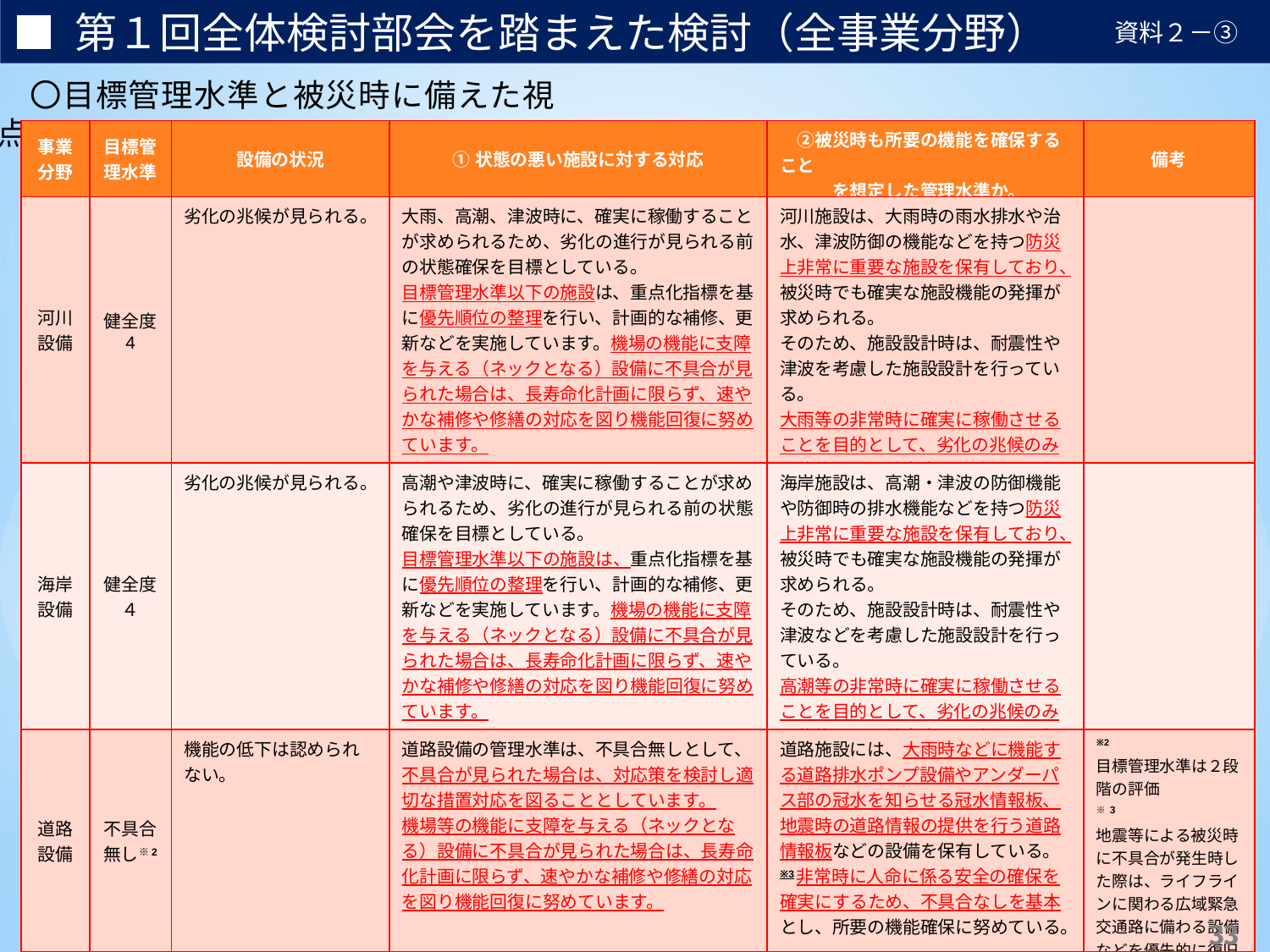

■ 第１回全体検討部会を踏まえた検討（全事業分野）
資料２－③

　〇目標管理水準と被災時に備えた視点
| 事業 分野 | 目標管理水準 | 設備の状況 | ①状態の悪い施設に対する対応 | ②被災時も所要の機能を確保すること 　　　を想定した管理水準か。 | 備考 |
| --- | --- | --- | --- | --- | --- |
| 河川 設備 | 健全度 4 | 劣化の兆候が見られる。 | 大雨、高潮、津波時に、確実に稼働することが求められるため、劣化の進行が見られる前の状態確保を目標としている。 目標管理水準以下の施設は、重点化指標を基に優先順位の整理を行い、計画的な補修、更新などを実施しています。機場の機能に支障を与える（ネックとなる）設備に不具合が見られた場合は、長寿命化計画に限らず、速やかな補修や修繕の対応を図り機能回復に努めています。 | 河川施設は、大雨時の雨水排水や治水、津波防御の機能などを持つ防災上非常に重要な施設を保有しており、被災時でも確実な施設機能の発揮が求められる。 そのため、施設設計時は、耐震性や津波を考慮した施設設計を行っている。 大雨等の非常時に確実に稼働させることを目的として、劣化の兆候のみの状態である健全度４の確保を目標としている。 |  |
| 海岸 設備 | 健全度４ | 劣化の兆候が見られる。 | 高潮や津波時に、確実に稼働することが求められるため、劣化の進行が見られる前の状態確保を目標としている。 目標管理水準以下の施設は、重点化指標を基に優先順位の整理を行い、計画的な補修、更新などを実施しています。機場の機能に支障を与える（ネックとなる）設備に不具合が見られた場合は、長寿命化計画に限らず、速やかな補修や修繕の対応を図り機能回復に努めています。 | 海岸施設は、高潮・津波の防御機能や防御時の排水機能などを持つ防災上非常に重要な施設を保有しており、被災時でも確実な施設機能の発揮が求められる。 そのため、施設設計時は、耐震性や津波などを考慮した施設設計を行っている。 高潮等の非常時に確実に稼働させることを目的として、劣化の兆候のみの状態である健全度４の確保を目標としている。 |  |
| 道路 設備 | 不具合無し※2 | 機能の低下は認められない。 | 道路設備の管理水準は、不具合無しとして、不具合が見られた場合は、対応策を検討し適切な措置対応を図ることとしています。 機場等の機能に支障を与える（ネックとなる）設備に不具合が見られた場合は、長寿命化計画に限らず、速やかな補修や修繕の対応を図り機能回復に努めています。 | 道路施設には、大雨時などに機能する道路排水ポンプ設備やアンダーパス部の冠水を知らせる冠水情報板、地震時の道路情報の提供を行う道路情報板などの設備を保有している。 ※3非常時に人命に係る安全の確保を確実にするため、不具合なしを基本とし、所要の機能確保に努めている。 | ※2 目標管理水準は２段階の評価 ※３ 地震等による被災時に不具合が発生時した際は、ライフラインに関わる広域緊急交通路に備わる設備などを優先的に復旧する。 |
| 公園 設備 | 健全度B※４ | ※5全体的に健全だが、部分的に劣化が進行している。緊急補修の必要性はないが、維持保全の管理の中で、劣化部分について定期的な観察が必要なもの。 | 府民の方々がいつでも安全・安心に 公園を利用できる環境を維持するために、雨水排水ポンプや広域避難施設に必要な機能として設置している自家発電設備の稼働に支障をきたす（ネックとなる）不具合が見られた場合は、長寿命化計画に限らず、速やかな補修や修繕の対応を図り機能回復に努めています。 | 公園設備の中には、雨水排水ポンプや広域避難施設としての非常時のバックアップ電源を担う自家発電設備を保有しており、必要時の確実な稼働を目的として「健全度B」を目標管理水準として機能確保に努めている。 | ※4 B＝５段階中４相当 ※5 耐用年数を過していない施設 |

33